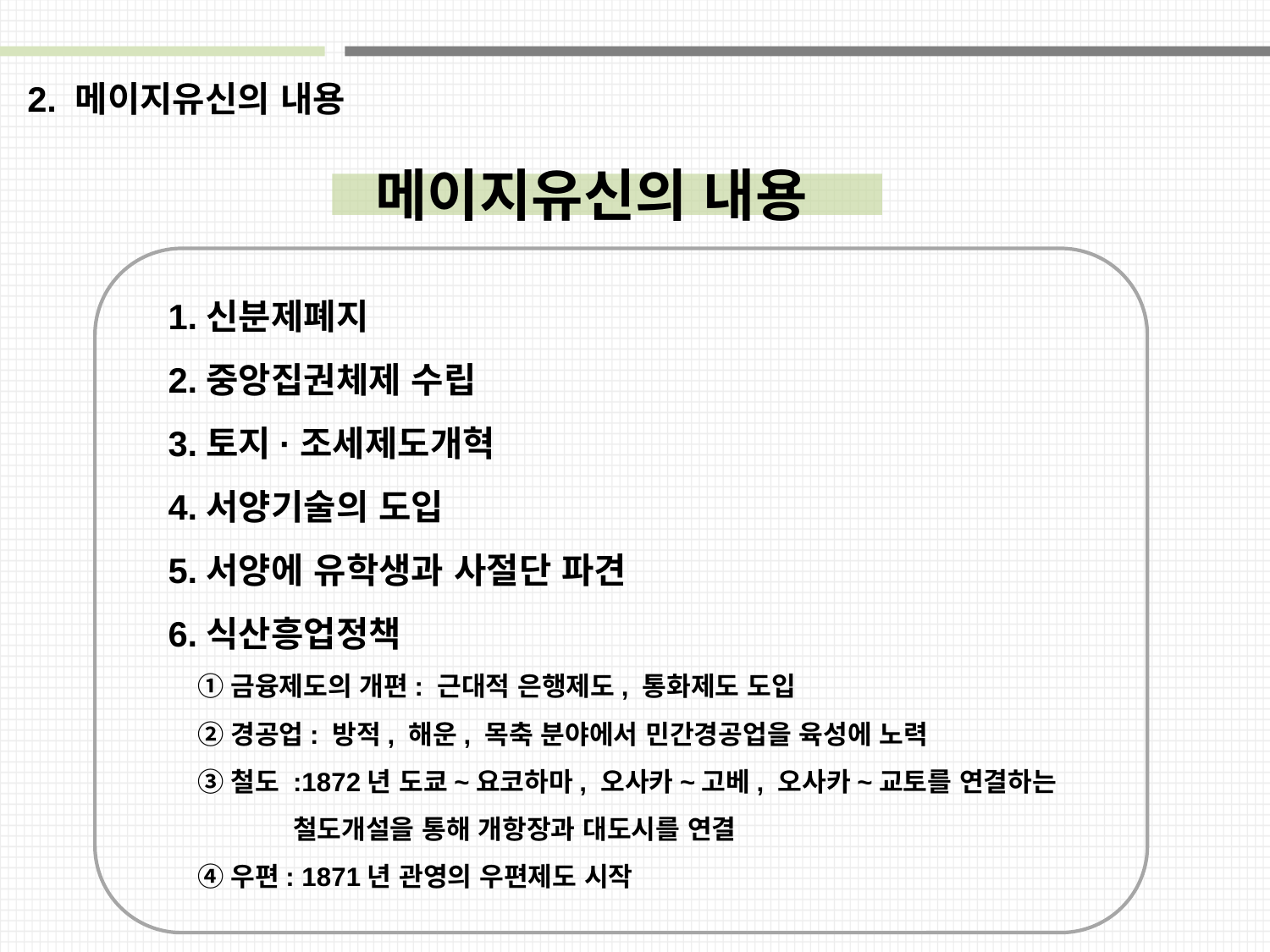

2. 메이지유신의 내용
메이지유신의 내용

1.신분제폐지
2.중앙집권체제 수립
3.토지·조세제도개혁
4.서양기술의 도입
5.서양에 유학생과 사절단 파견
6.식산흥업정책
    ➀금융제도의 개편: 근대적 은행제도, 통화제도 도입
    ➁경공업: 방적, 해운, 목축 분야에서 민간경공업을 육성에 노력
    ➂철도 :1872년 도쿄~요코하마, 오사카~고베, 오사카~교토를 연결하는
                철도개설을 통해 개항장과 대도시를 연결
    ④우편: 1871년 관영의 우편제도 시작